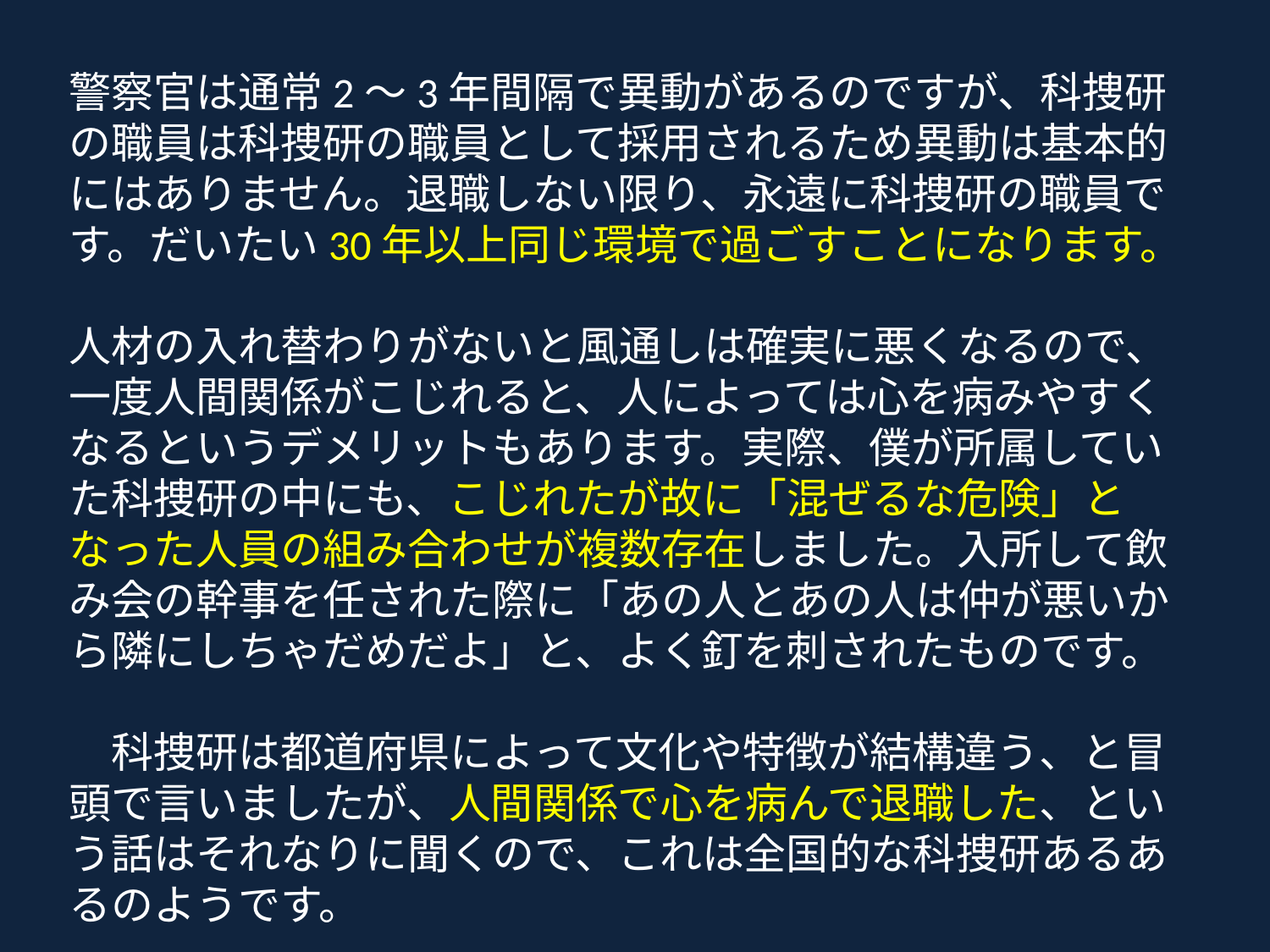

警察官は通常2～3年間隔で異動があるのですが、科捜研の職員は科捜研の職員として採用されるため異動は基本的にはありません。退職しない限り、永遠に科捜研の職員です。だいたい30年以上同じ環境で過ごすことになります。

人材の入れ替わりがないと風通しは確実に悪くなるので、一度人間関係がこじれると、人によっては心を病みやすくなるというデメリットもあります。実際、僕が所属していた科捜研の中にも、こじれたが故に「混ぜるな危険」となった人員の組み合わせが複数存在しました。入所して飲み会の幹事を任された際に「あの人とあの人は仲が悪いから隣にしちゃだめだよ」と、よく釘を刺されたものです。

　科捜研は都道府県によって文化や特徴が結構違う、と冒頭で言いましたが、人間関係で心を病んで退職した、という話はそれなりに聞くので、これは全国的な科捜研あるあるのようです。